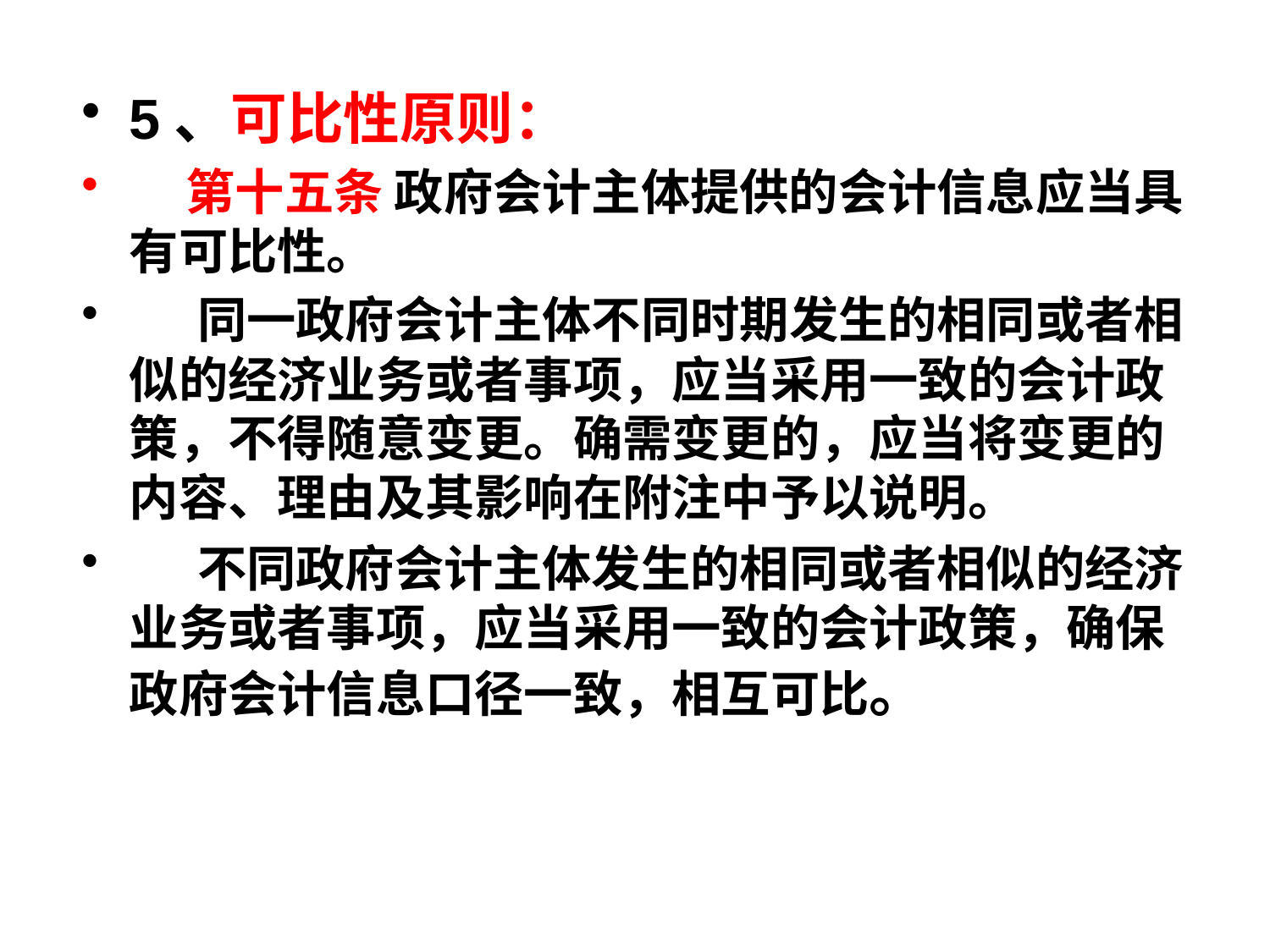

5、可比性原则：
    第十五条 政府会计主体提供的会计信息应当具有可比性。
     同一政府会计主体不同时期发生的相同或者相似的经济业务或者事项，应当采用一致的会计政策，不得随意变更。确需变更的，应当将变更的内容、理由及其影响在附注中予以说明。
     不同政府会计主体发生的相同或者相似的经济业务或者事项，应当采用一致的会计政策，确保政府会计信息口径一致，相互可比。